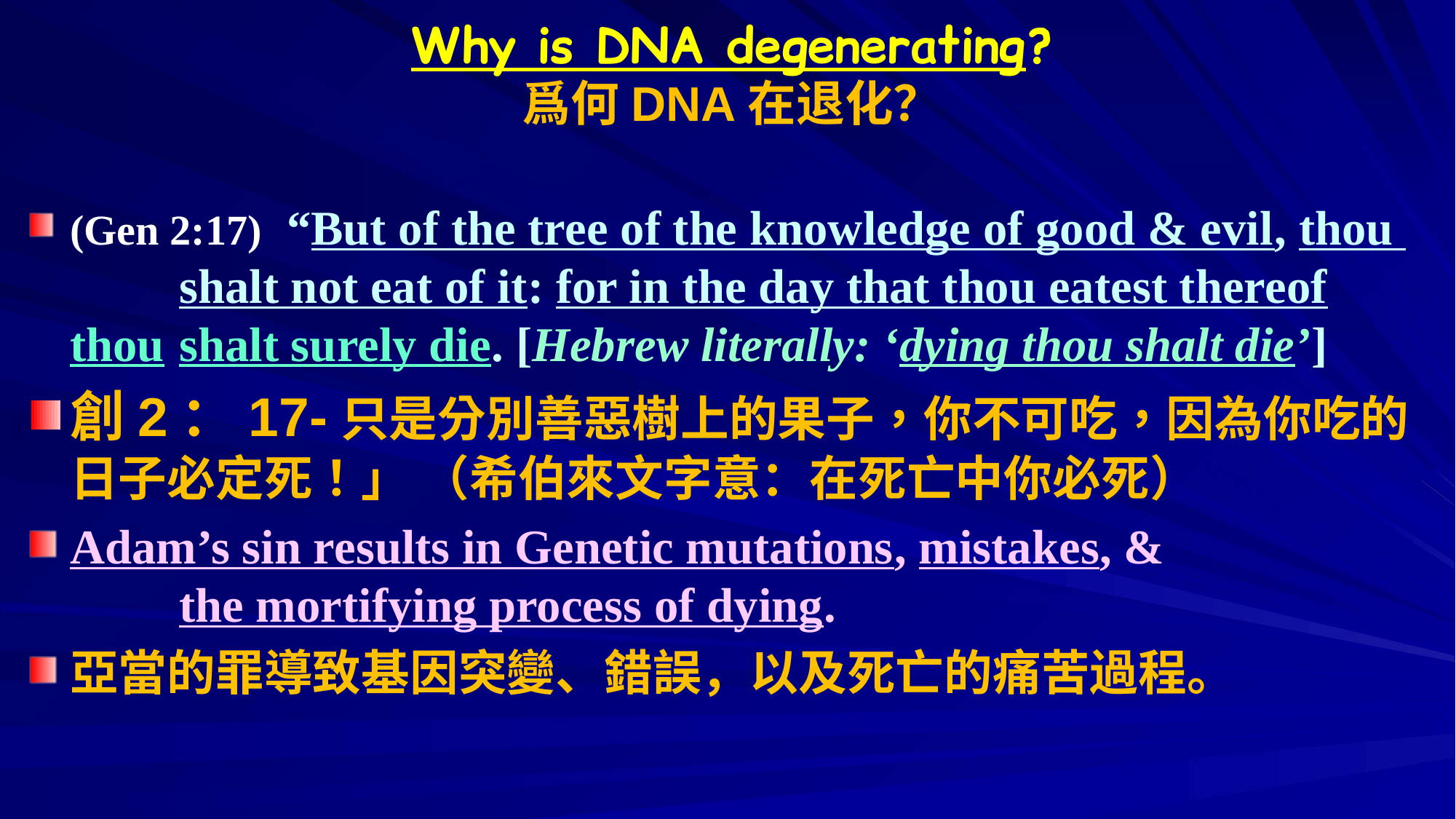

# Why is DNA degenerating? 爲何DNA在退化？
(Gen 2:17)  “But of the tree of the knowledge of good & evil, thou 	shalt not eat of it: for in the day that thou eatest thereof thou 	shalt surely die. [Hebrew literally: ‘dying thou shalt die’]
創2：17-只是分別善惡樹上的果子，你不可吃，因為你吃的日子必定死！」 （希伯來文字意：在死亡中你必死）
Adam’s sin results in Genetic mutations, mistakes, & 			the mortifying process of dying.
亞當的罪導致基因突變、錯誤，以及死亡的痛苦過程。